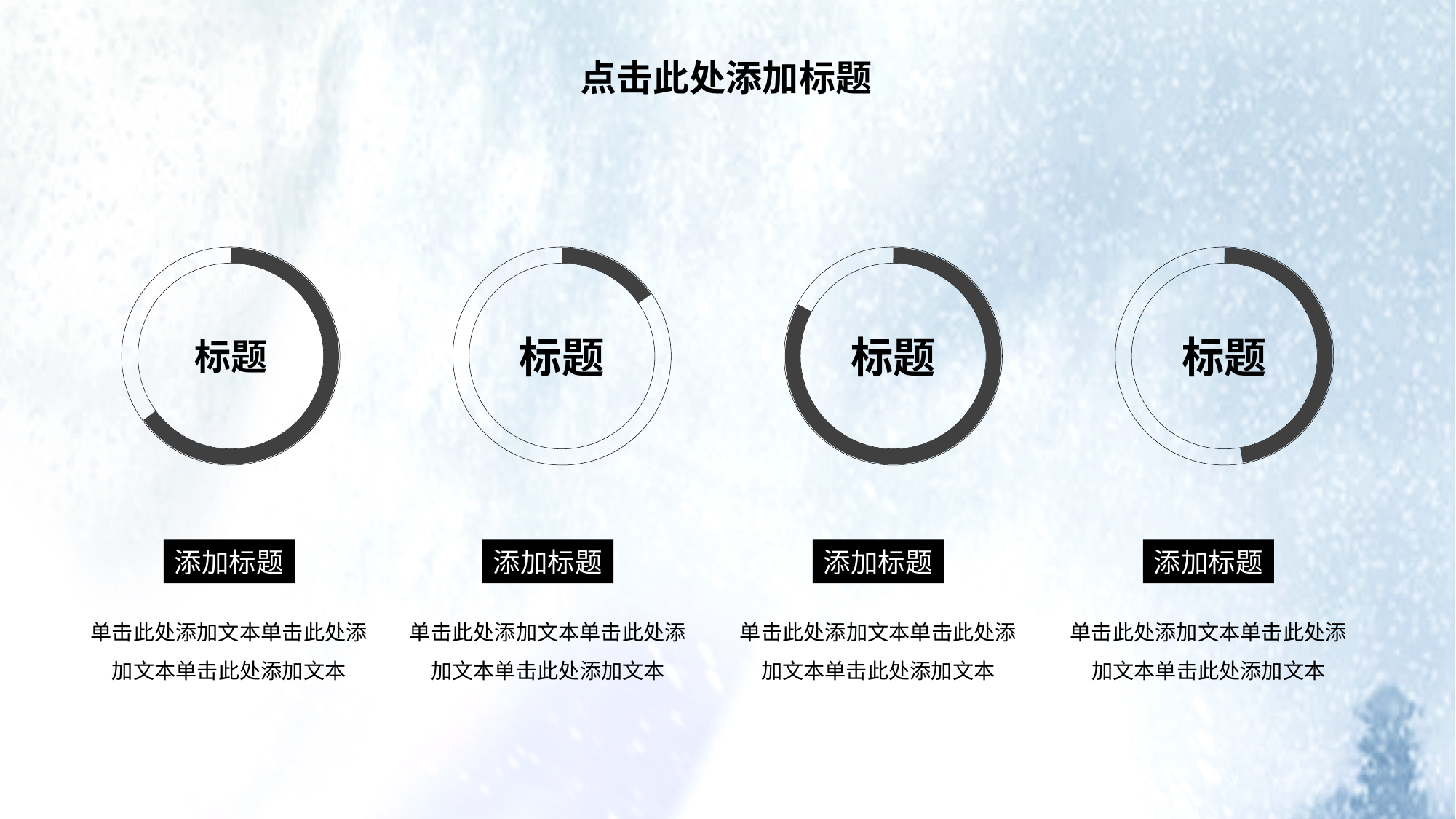

点击此处添加标题

标题
标题
标题
标题
添加标题
添加标题
添加标题
添加标题
单击此处添加文本单击此处添加文本单击此处添加文本

单击此处添加文本单击此处添加文本单击此处添加文本

单击此处添加文本单击此处添加文本单击此处添加文本

单击此处添加文本单击此处添加文本单击此处添加文本